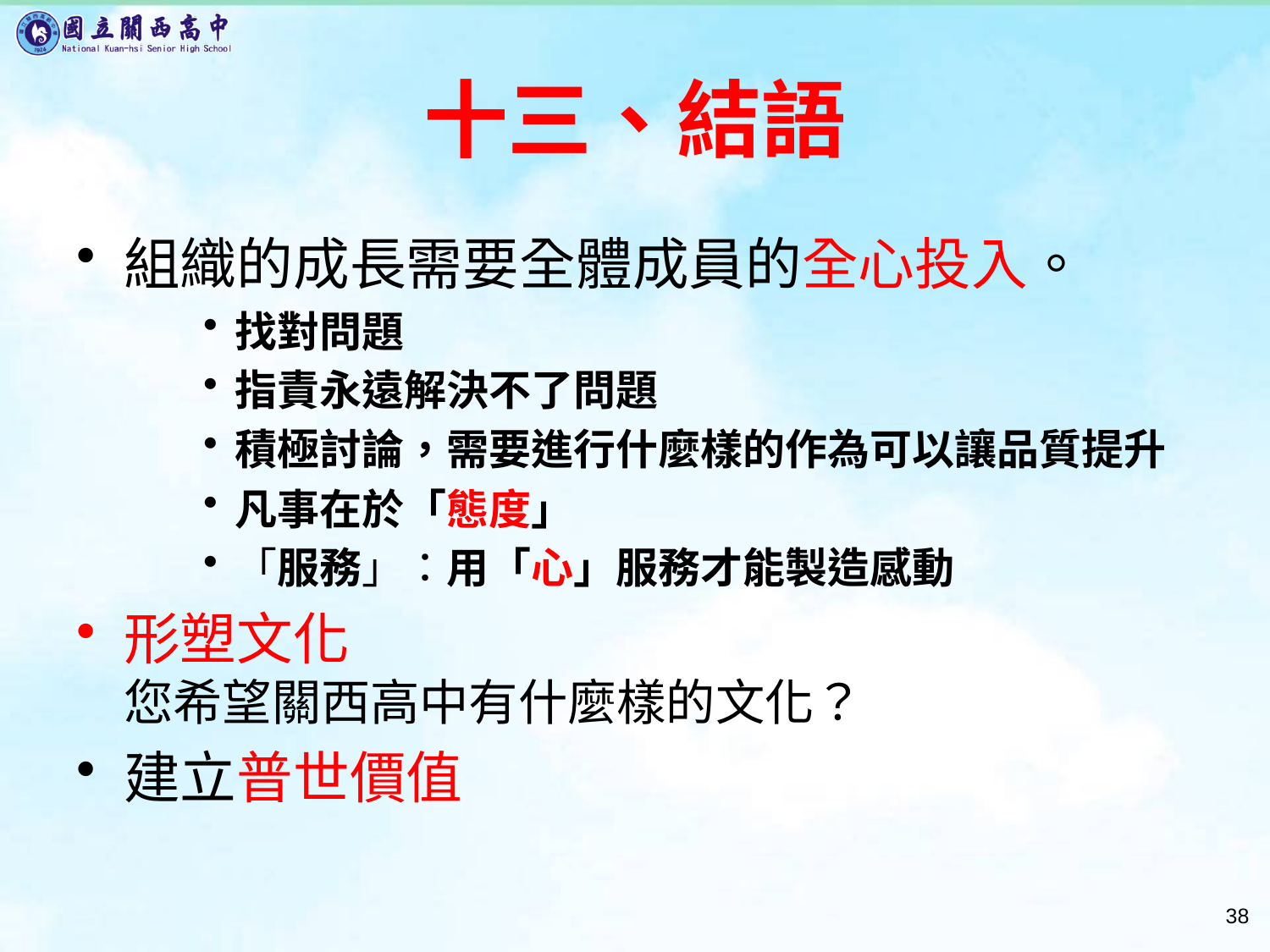

# 十三、結語
組織的成長需要全體成員的全心投入。
找對問題
指責永遠解決不了問題
積極討論，需要進行什麼樣的作為可以讓品質提升
凡事在於「態度」
「服務」：用「心」服務才能製造感動
形塑文化
您希望關西高中有什麼樣的文化？
建立普世價值